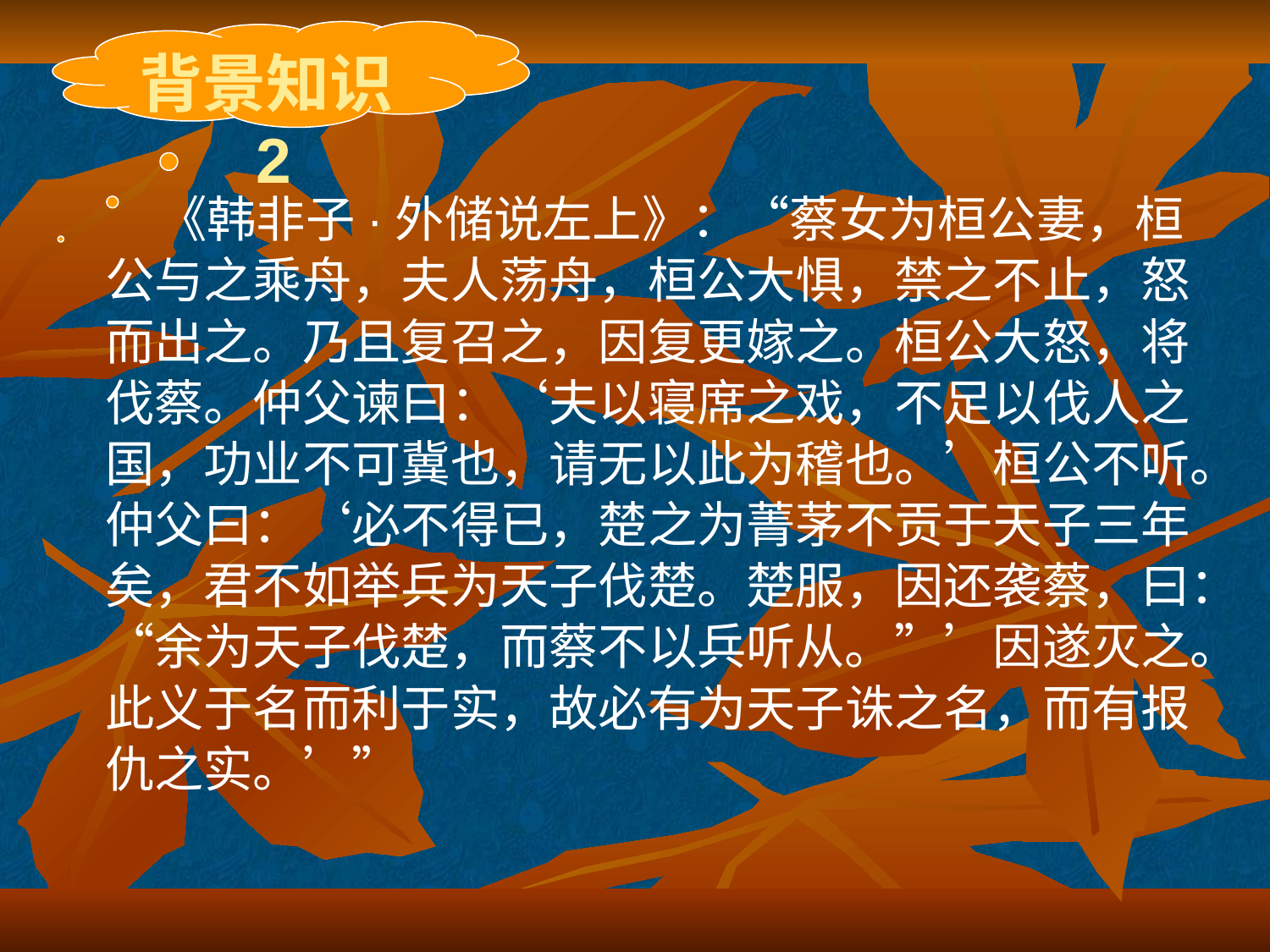

背景知识2
        《韩非子·外储说左上》：“蔡女为桓公妻，桓公与之乘舟，夫人荡舟，桓公大惧，禁之不止，怒而出之。乃且复召之，因复更嫁之。桓公大怒，将伐蔡。仲父谏曰：‘夫以寝席之戏，不足以伐人之国，功业不可冀也，请无以此为稽也。’桓公不听。仲父曰：‘必不得已，楚之为菁茅不贡于天子三年矣，君不如举兵为天子伐楚。楚服，因还袭蔡，曰：“余为天子伐楚，而蔡不以兵听从。”’因遂灭之。此义于名而利于实，故必有为天子诛之名，而有报仇之实。’”